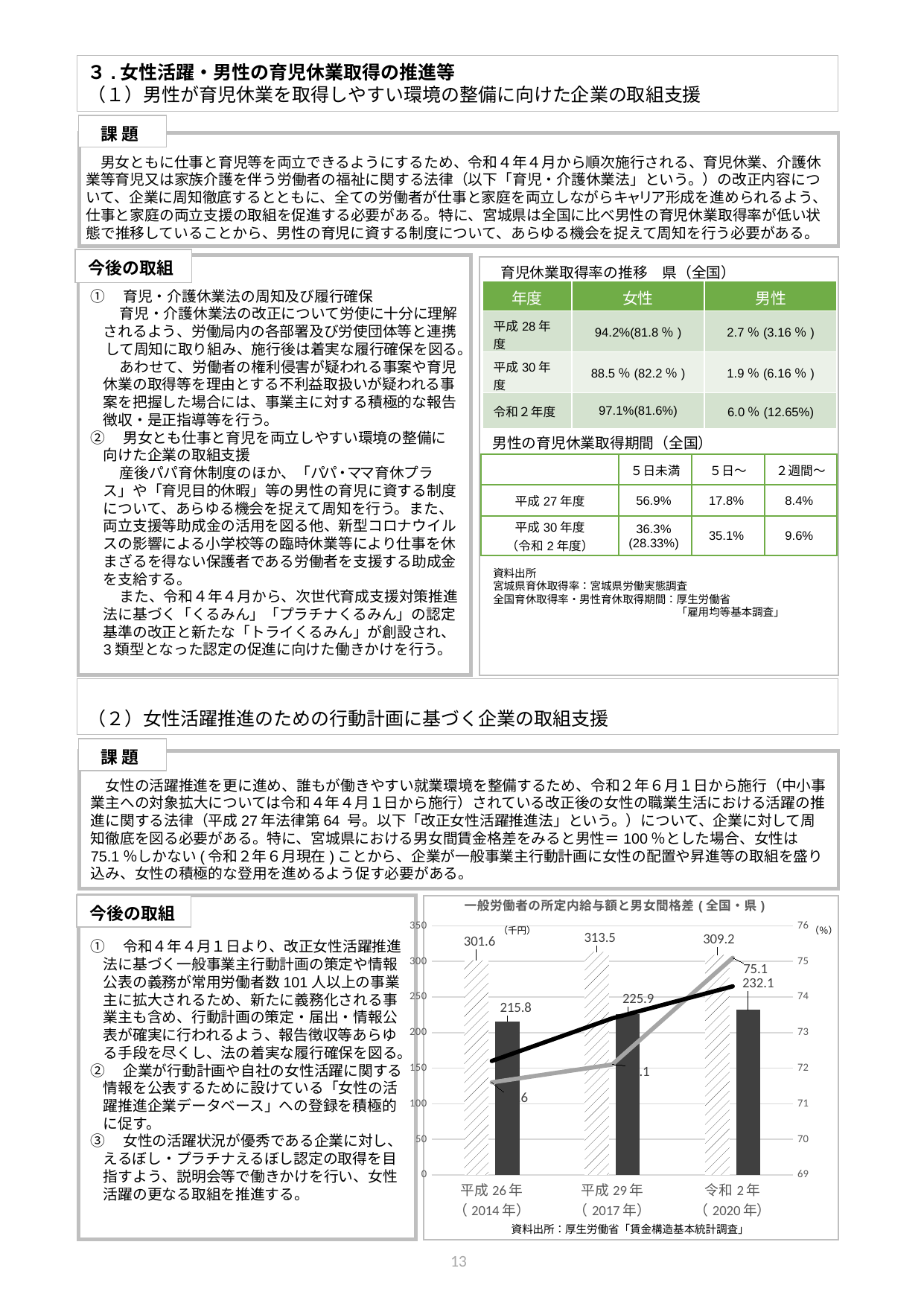

３.女性活躍・男性の育児休業取得の推進等
（１）男性が育児休業を取得しやすい環境の整備に向けた企業の取組支援

課 題

　男女ともに仕事と育児等を両立できるようにするため、令和４年４月から順次施行される、育児休業、介護休業等育児又は家族介護を伴う労働者の福祉に関する法律（以下「育児・介護休業法」という。）の改正内容について、企業に周知徹底するとともに、全ての労働者が仕事と家庭を両立しながらキャリア形成を進められるよう、仕事と家庭の両立支援の取組を促進する必要がある。特に、宮城県は全国に比べ男性の育児休業取得率が低い状態で推移していることから、男性の育児に資する制度について、あらゆる機会を捉えて周知を行う必要がある。
あ
今後の取組

育児休業取得率の推移　県（全国）

| 年度 | 女性 | 男性 |
| --- | --- | --- |
| 平成28年度 | 94.2%(81.8％) | 2.7％(3.16％) |
| 平成30年度 | 88.5％(82.2％) | 1.9％(6.16％) |
| 令和２年度 | 97.1%(81.6%) | 6.0％(12.65%) |
①　育児・介護休業法の周知及び履行確保
　　育児・介護休業法の改正について労使に十分に理解されるよう、労働局内の各部署及び労使団体等と連携
　して周知に取り組み、施行後は着実な履行確保を図る。
　　あわせて、労働者の権利侵害が疑われる事案や育児休業の取得等を理由とする不利益取扱いが疑われる事案を把握した場合には、事業主に対する積極的な報告徴収・是正指導等を行う。
②　男女とも仕事と育児を両立しやすい環境の整備に向けた企業の取組支援
　　産後パパ育休制度のほか、「パパ・ママ育休プラス」や「育児目的休暇」等の男性の育児に資する制度について、あらゆる機会を捉えて周知を行う。また、両立支援等助成金の活用を図る他、新型コロナウイルスの影響による小学校等の臨時休業等により仕事を休まざるを得ない保護者である労働者を支援する助成金を支給する。
　　また、令和４年４月から、次世代育成支援対策推進法に基づく「くるみん」「プラチナくるみん」の認定基準の改正と新たな「トライくるみん」が創設され、3類型となった認定の促進に向けた働きかけを行う。
男性の育児休業取得期間（全国）
|  | ５日未満 | ５日～ | ２週間～ |
| --- | --- | --- | --- |
| 平成27年度 | 56.9% | 17.8% | 8.4% |
| 平成30年度 （令和2年度） | 36.3% (28.33%) | 35.1% | 9.6% |
資料出所
宮城県育休取得率：宮城県労働実態調査
全国育休取得率・男性育休取得期間：厚生労働省
　　　　　　　　　　　　　　　　　「雇用均等基本調査」

（２）女性活躍推進のための行動計画に基づく企業の取組支援

課 題

　女性の活躍推進を更に進め、誰もが働きやすい就業環境を整備するため、令和２年６月１日から施行（中小事業主への対象拡大については令和４年４月１日から施行）されている改正後の女性の職業生活における活躍の推進に関する法律（平成27年法律第64 号。以下「改正女性活躍推進法」という。）について、企業に対して周知徹底を図る必要がある。特に、宮城県における男女間賃金格差をみると男性＝100％とした場合、女性は75.1％しかない(令和２年６月現在)ことから、企業が一般事業主行動計画に女性の配置や昇進等の取組を盛り込み、女性の積極的な登用を進めるよう促す必要がある。

### Chart: 一般労働者の所定内給与額と男女間格差(全国・県)

| Category | 男性　　　　　　左軸 | 女性　　　　　　左軸 | 男女間賃金格差(県)
 　（男性＝100）右軸 | 男女間賃金格差(全国)
 　（男性＝100）右軸 |
|---|---|---|---|---|
| 平成26年
（2014年） | 301.6 | 215.8 | 71.6 | 72.2 |
| 平成29年
（2017年） | 313.5 | 225.9 | 72.1 | 73.4 |
| 令和2年
（2020年） | 309.2 | 232.1 | 75.1 | 74.3 |
あ
今後の取組

（千円）
（％）
①　令和４年４月１日より、改正女性活躍推進法に基づく一般事業主行動計画の策定や情報公表の義務が常用労働者数101人以上の事業主に拡大されるため、新たに義務化される事業主も含め、行動計画の策定・届出・情報公表が確実に行われるよう、報告徴収等あらゆる手段を尽くし、法の着実な履行確保を図る。
②　企業が行動計画や自社の女性活躍に関する情報を公表するために設けている「女性の活躍推進企業データベース」への登録を積極的に促す。
③　女性の活躍状況が優秀である企業に対し、えるぼし・プラチナえるぼし認定の取得を目指すよう、説明会等で働きかけを行い、女性活躍の更なる取組を推進する。
資料出所：厚生労働省「賃金構造基本統計調査」
13